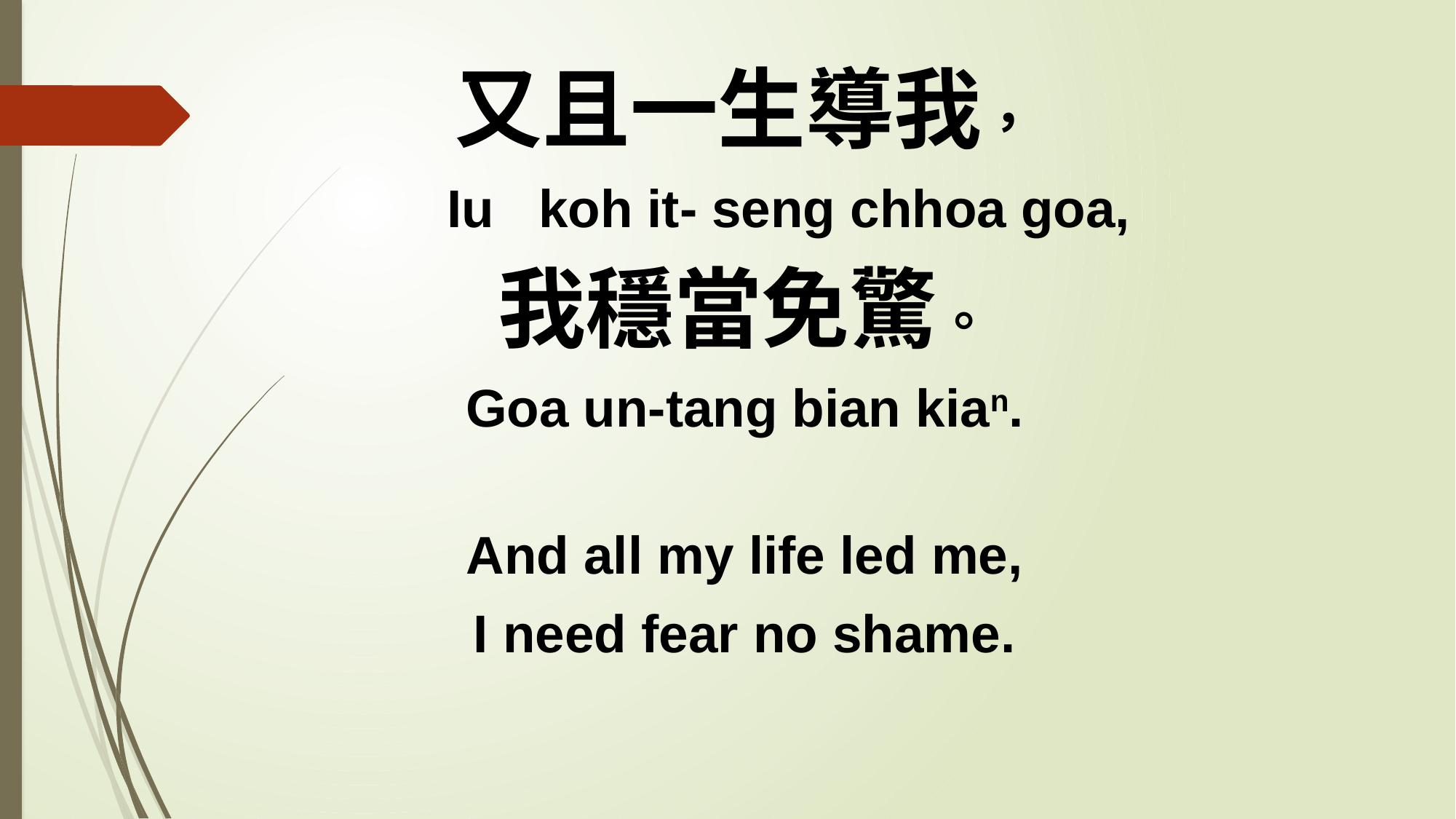

又且一生導我，
      Iu   koh it- seng chhoa goa,
我穩當免驚。
Goa un-tang bian kian.

And all my life led me,
I need fear no shame.